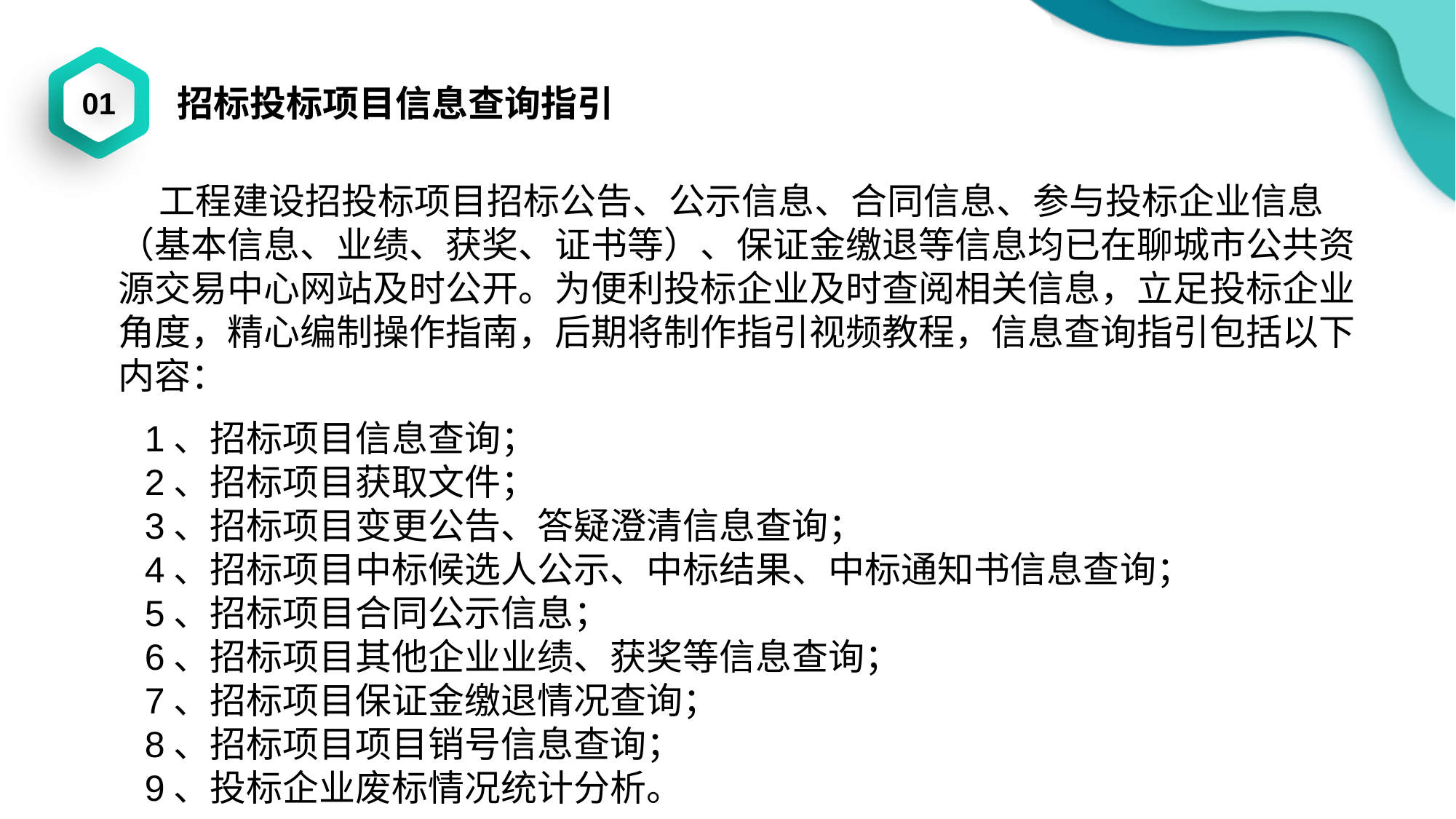

01
招标投标项目信息查询指引
    工程建设招投标项目招标公告、公示信息、合同信息、参与投标企业信息（基本信息、业绩、获奖、证书等）、保证金缴退等信息均已在聊城市公共资源交易中心网站及时公开。为便利投标企业及时查阅相关信息，立足投标企业角度，精心编制操作指南，后期将制作指引视频教程，信息查询指引包括以下内容：
1、招标项目信息查询；
2、招标项目获取文件；
3、招标项目变更公告、答疑澄清信息查询；
4、招标项目中标候选人公示、中标结果、中标通知书信息查询；
5、招标项目合同公示信息；
6、招标项目其他企业业绩、获奖等信息查询；
7、招标项目保证金缴退情况查询；
8、招标项目项目销号信息查询；
9、投标企业废标情况统计分析。